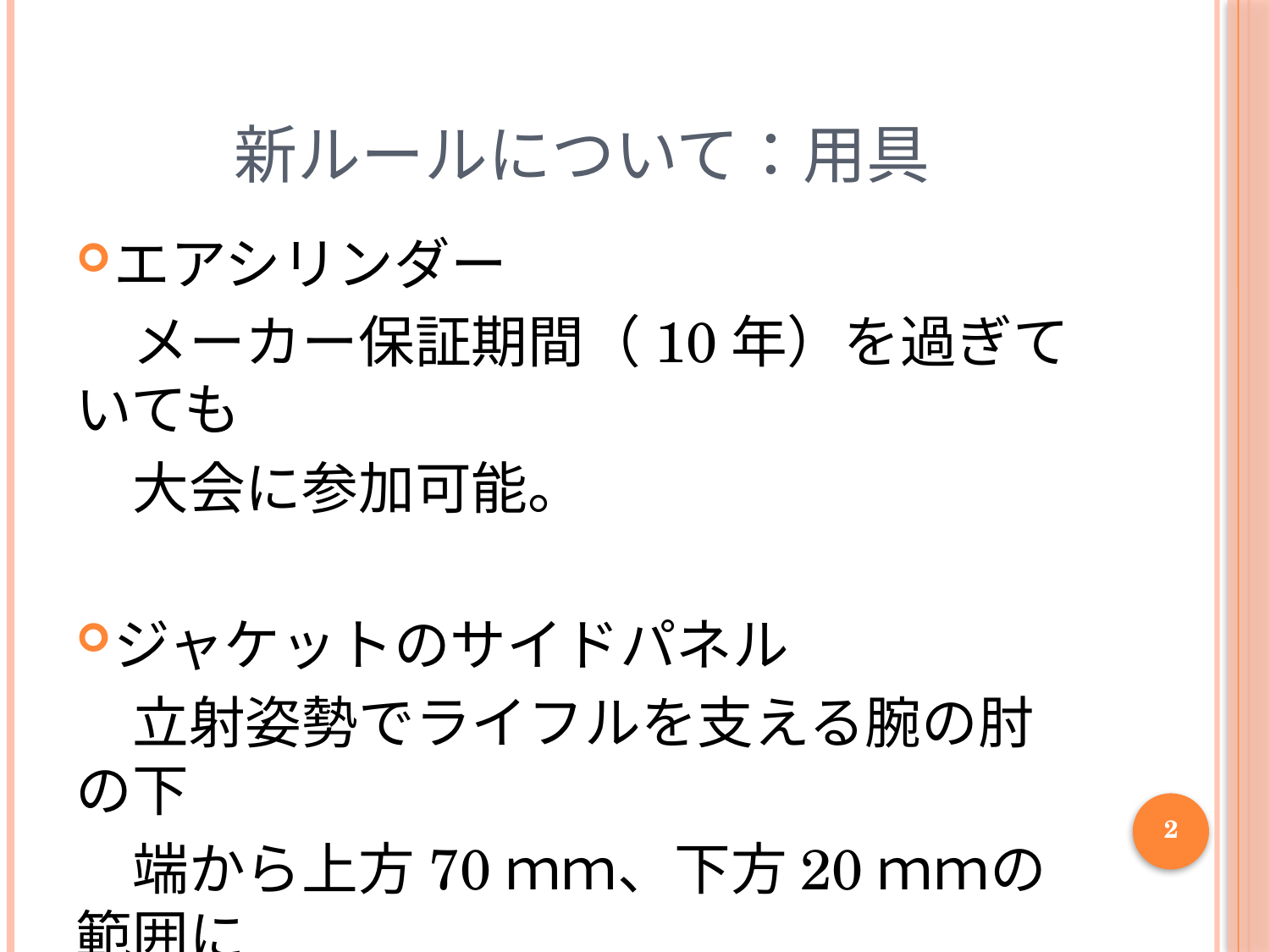

# 新ルールについて：用具
エアシリンダー
　メーカー保証期間（10年）を過ぎていても
　大会に参加可能。

ジャケットのサイドパネル
　立射姿勢でライフルを支える腕の肘の下
　端から上方70ｍｍ、下方20ｍｍの範囲に
　縫い目を配置してはならない。
2